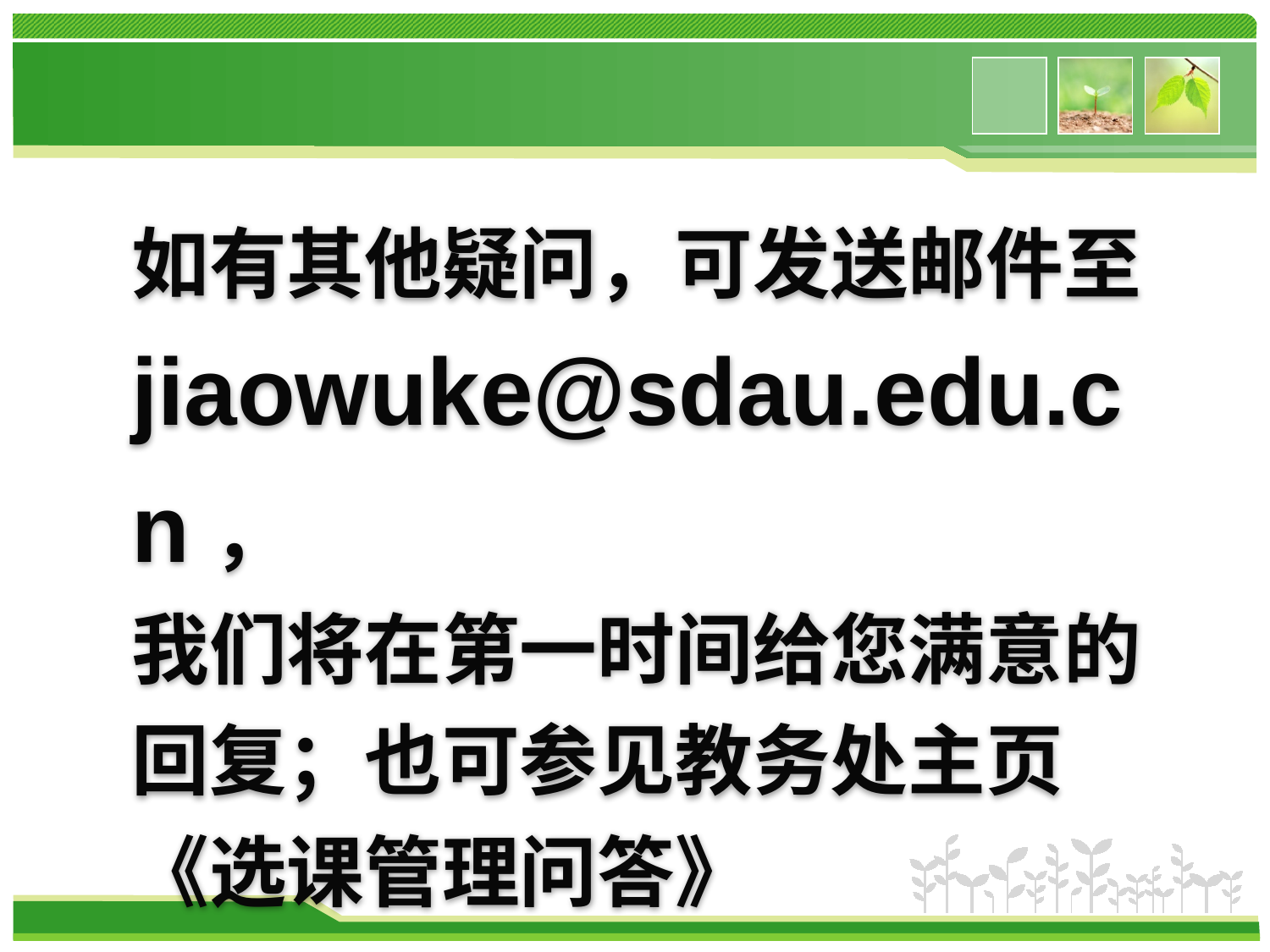

如有其他疑问，可发送邮件至
jiaowuke@sdau.edu.cn，
我们将在第一时间给您满意的回复；也可参见教务处主页《选课管理问答》